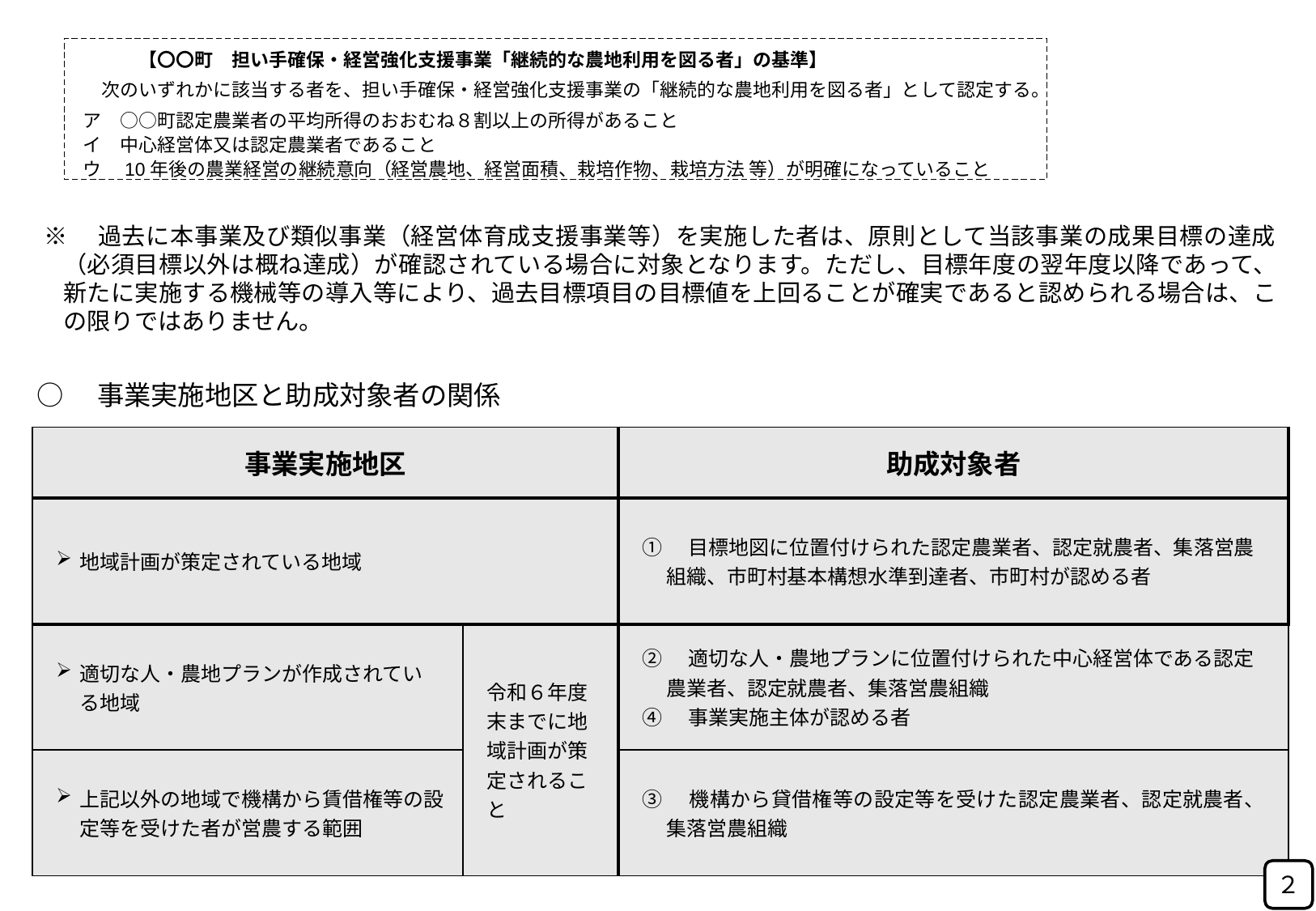

【〇〇町　担い手確保・経営強化支援事業「継続的な農地利用を図る者」の基準】

　次のいずれかに該当する者を、担い手確保・経営強化支援事業の「継続的な農地利用を図る者」として認定する。

ア　○○町認定農業者の平均所得のおおむね８割以上の所得があること

イ　中心経営体又は認定農業者であること

ウ　10年後の農業経営の継続意向（経営農地、経営面積、栽培作物、栽培方法 等）が明確になっていること
※　過去に本事業及び類似事業（経営体育成支援事業等）を実施した者は、原則として当該事業の成果目標の達成（必須目標以外は概ね達成）が確認されている場合に対象となります。ただし、目標年度の翌年度以降であって、新たに実施する機械等の導入等により、過去目標項目の目標値を上回ることが確実であると認められる場合は、この限りではありません。
○　事業実施地区と助成対象者の関係
| 事業実施地区 |  | 助成対象者 |
| --- | --- | --- |
| 地域計画が策定されている地域 |  | ①　目標地図に位置付けられた認定農業者、認定就農者、集落営農組織、市町村基本構想水準到達者、市町村が認める者 |
| 適切な人・農地プランが作成されている地域 | 令和６年度末までに地域計画が策定されること | ②　適切な人・農地プランに位置付けられた中心経営体である認定農業者、認定就農者、集落営農組織 ④　事業実施主体が認める者 |
| 上記以外の地域で機構から賃借権等の設定等を受けた者が営農する範囲 |  | ③　機構から貸借権等の設定等を受けた認定農業者、認定就農者、集落営農組織 |
２